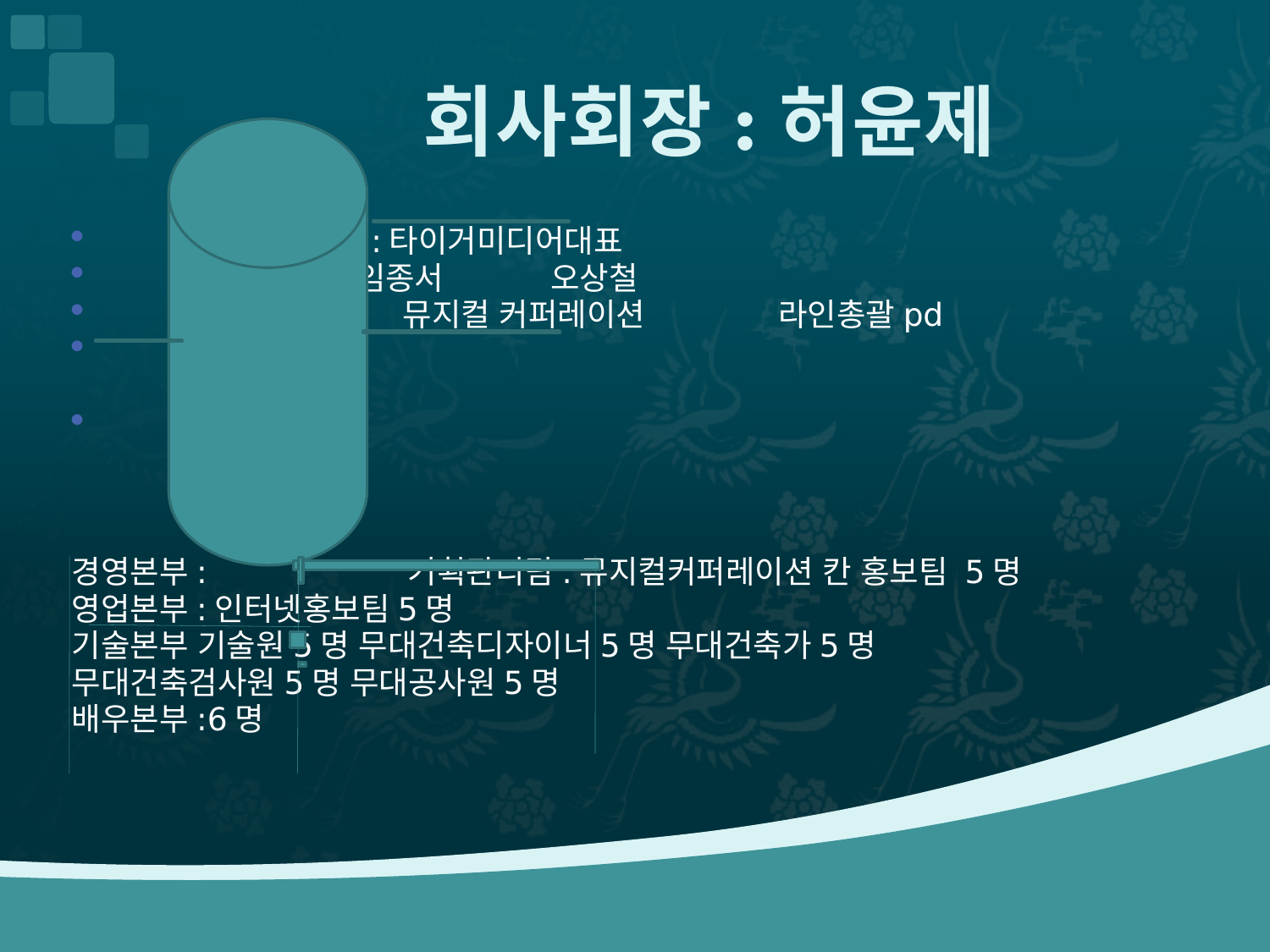

# 회사회장:허윤제

                    고문:타이거미디어대표
             부회장:임종서            오상철
                               뮤지컬 커퍼레이션               라인총괄pd

경영본부:                   기획관리팀:뮤지컬커퍼레이션 칸 홍보팀 5명
영업본부:인터넷홍보팀5명
기술본부 기술원5명 무대건축디자이너5명 무대건축가5명
무대건축검사원5명 무대공사원5명
배우본부:6명